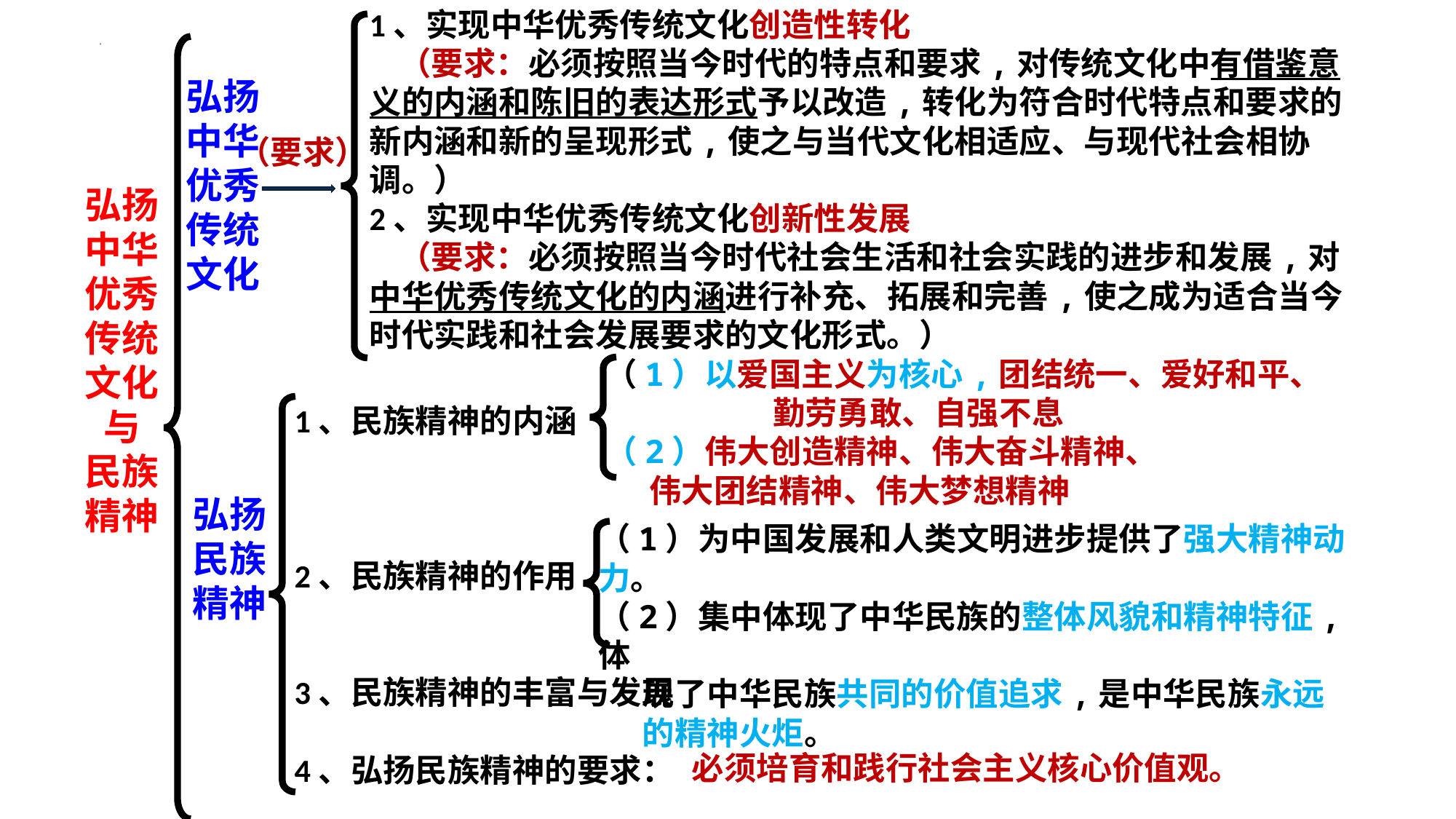

1、实现中华优秀传统文化创造性转化
   （要求：必须按照当今时代的特点和要求,对传统文化中有借鉴意义的内涵和陈旧的表达形式予以改造,转化为符合时代特点和要求的新内涵和新的呈现形式,使之与当代文化相适应、与现代社会相协调。）
2、实现中华优秀传统文化创新性发展
   （要求：必须按照当今时代社会生活和社会实践的进步和发展,对中华优秀传统文化的内涵进行补充、拓展和完善,使之成为适合当今时代实践和社会发展要求的文化形式。）

弘扬
中华
优秀
传统
文化
（要求）
弘扬
中华
优秀
传统
文化
与
民族
精神

（1）以爱国主义为核心,团结统一、爱好和平、
                      勤劳勇敢、自强不息
（2）伟大创造精神、伟大奋斗精神、
     伟大团结精神、伟大梦想精神

1、民族精神的内涵

2、民族精神的作用

3、民族精神的丰富与发展

4、弘扬民族精神的要求：

弘扬
民族
精神
（1）为中国发展和人类文明进步提供了强大精神动力。
（2）集中体现了中华民族的整体风貌和精神特征,体
     现了中华民族共同的价值追求,是中华民族永远
     的精神火炬。

必须培育和践行社会主义核心价值观。